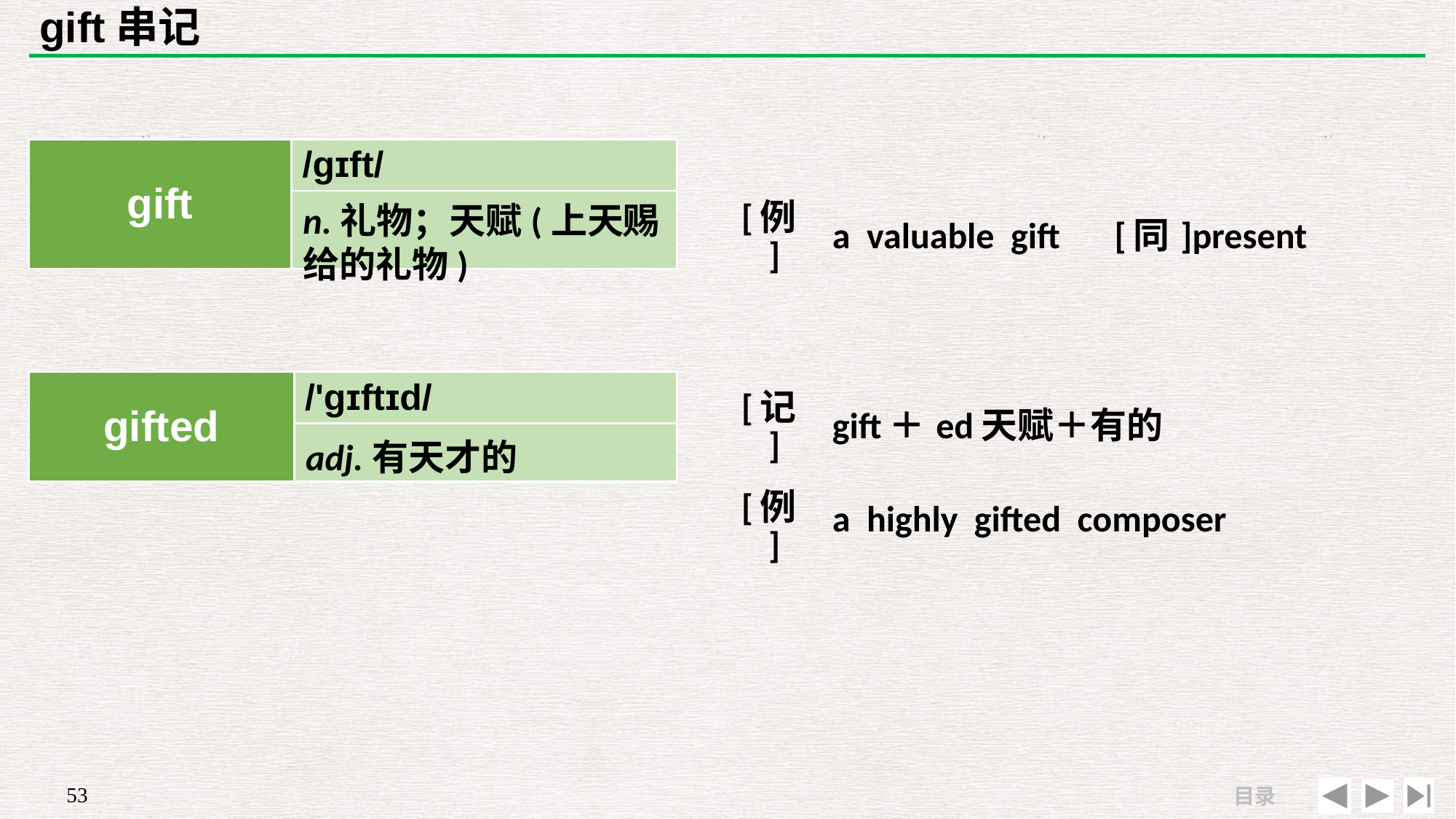

# gift串记

|  |  |
| --- | --- |
| [例] | a valuable gift　[同]present |
| gift | /ɡɪft/ |
| --- | --- |
|  |  |
n.礼物；天赋(上天赐给的礼物)
| gifted | /'ɡɪftɪd/ |
| --- | --- |
|  |  |
| [记] | gift＋ed天赋＋有的 |
| --- | --- |
| [例] | a highly gifted composer |
adj.有天才的